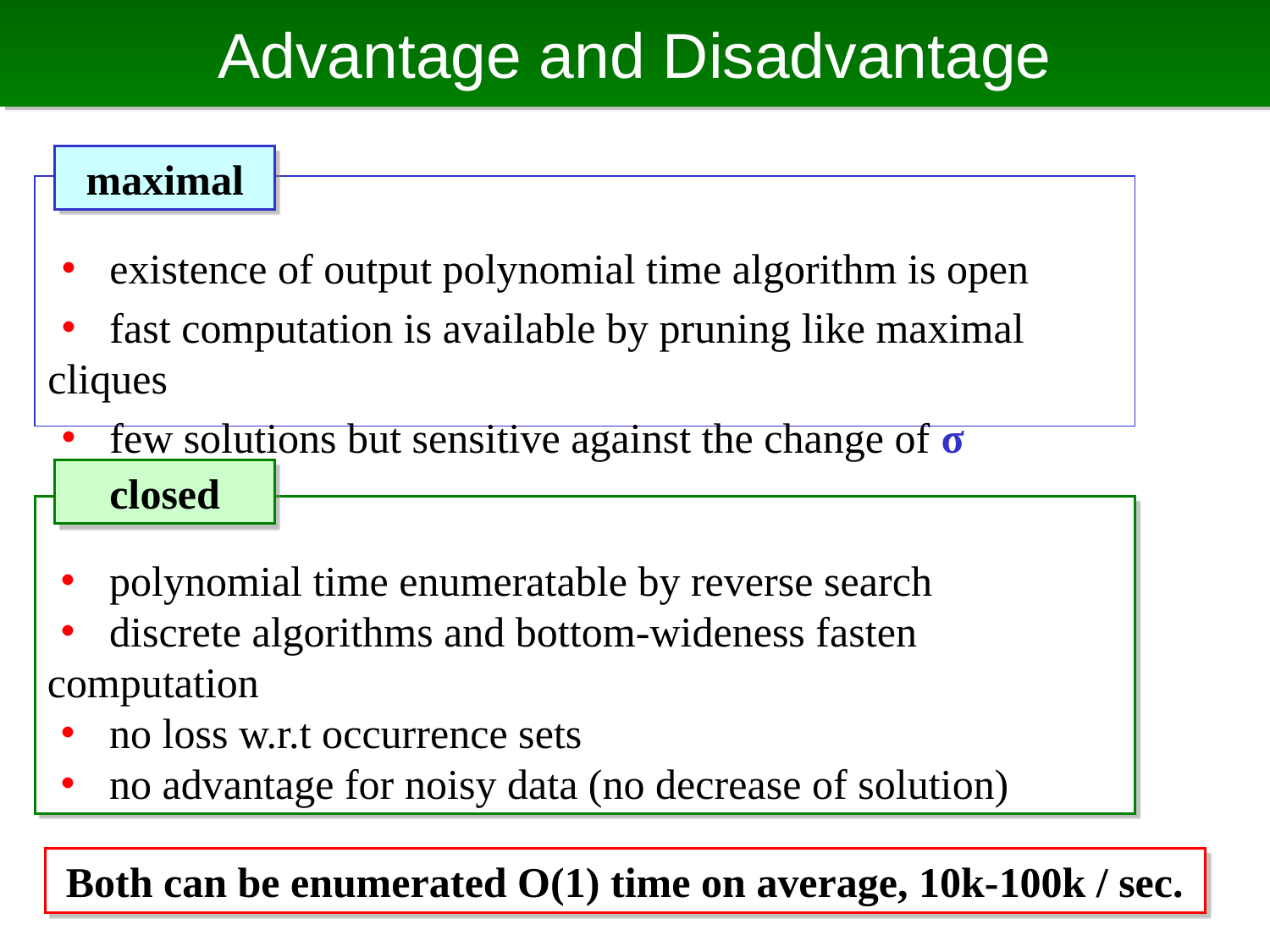

# Advantage and Disadvantage
maximal

・ existence of output polynomial time algorithm is open
・ fast computation is available by pruning like maximal cliques
・ few solutions but sensitive against the change of σ
closed

・ polynomial time enumeratable by reverse search
・ discrete algorithms and bottom-wideness fasten computation
・ no loss w.r.t occurrence sets
・ no advantage for noisy data (no decrease of solution)
Both can be enumerated O(1) time on average, 10k-100k / sec.